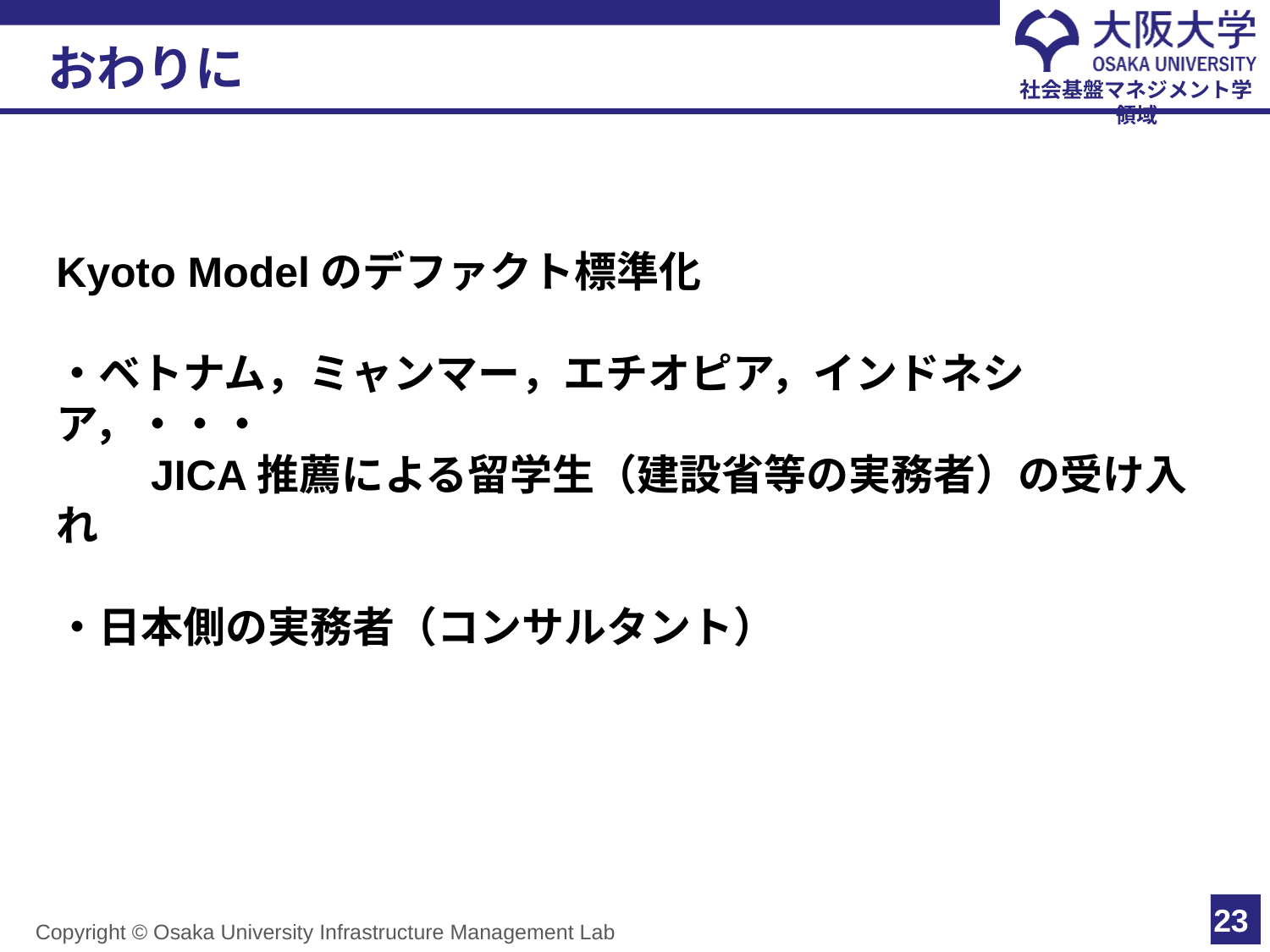

# おわりに
Kyoto Modelのデファクト標準化

・ベトナム，ミャンマー，エチオピア，インドネシア，・・・
　　JICA推薦による留学生（建設省等の実務者）の受け入れ

・日本側の実務者（コンサルタント）